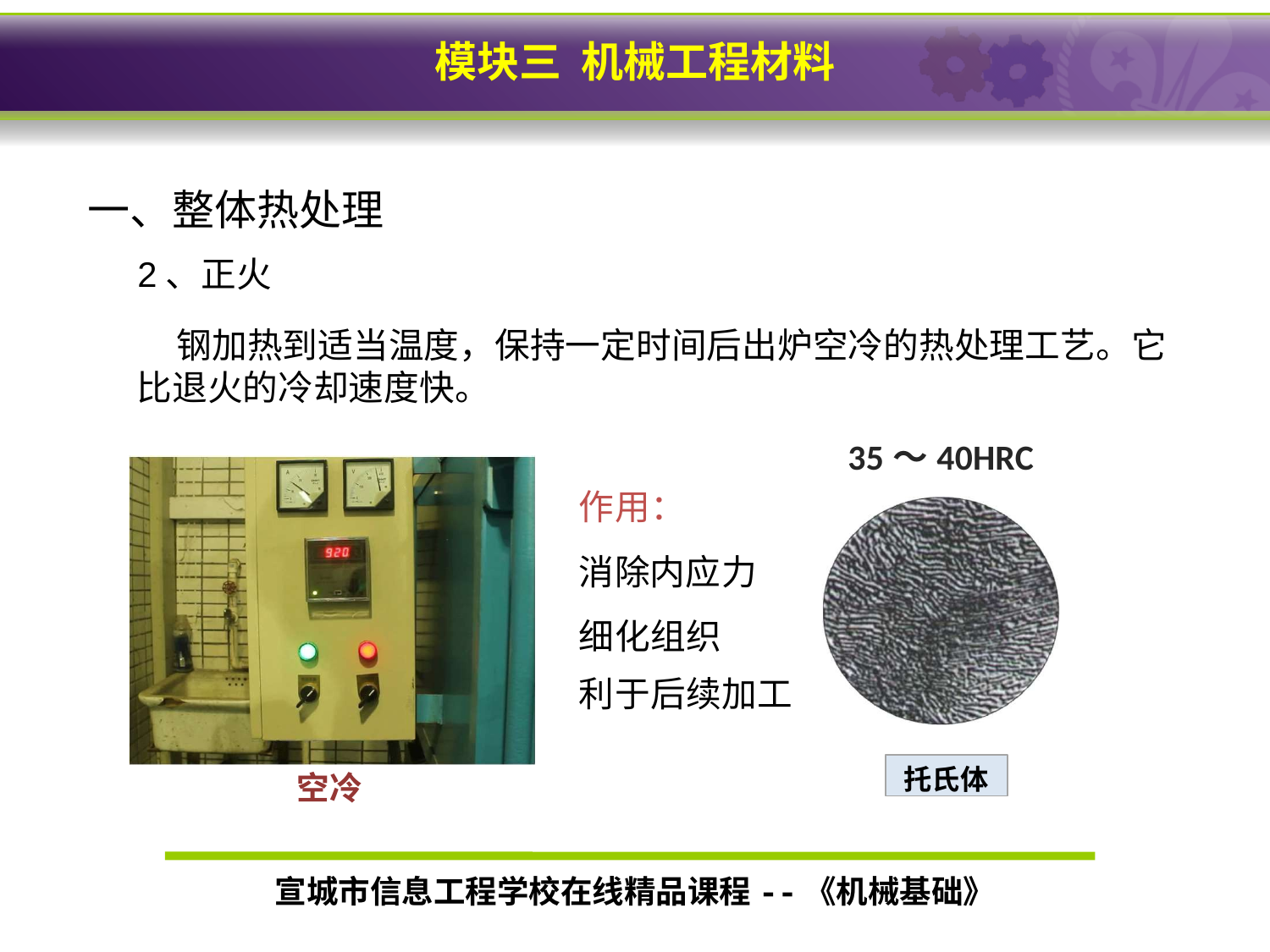

一、整体热处理
2、正火
    钢加热到适当温度，保持一定时间后出炉空冷的热处理工艺。它比退火的冷却速度快。
35～40HRC

作用：
消除内应力
细化组织
利于后续加工

托氏体
空冷